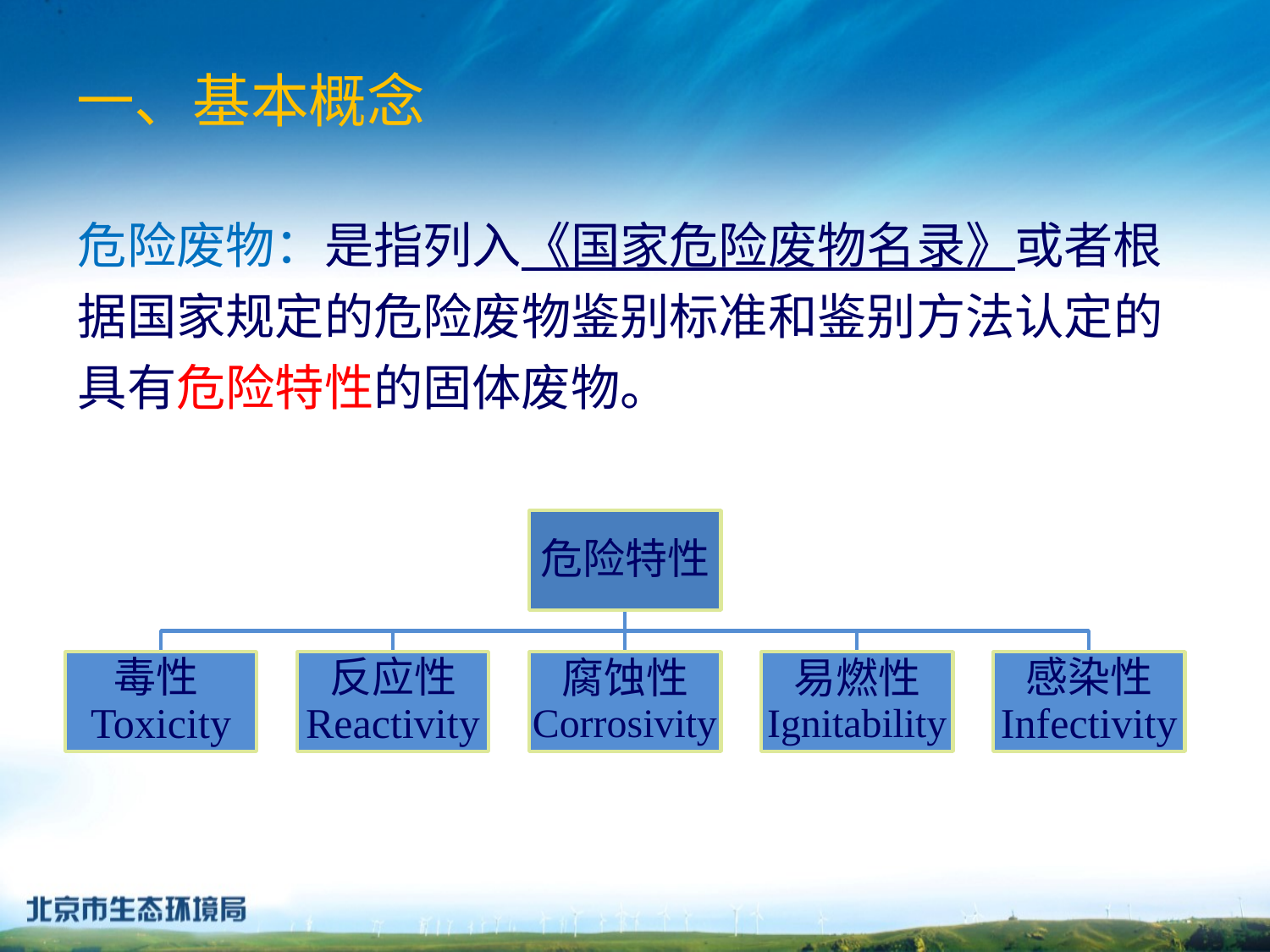

# 一、基本概念
危险废物：是指列入《国家危险废物名录》或者根据国家规定的危险废物鉴别标准和鉴别方法认定的具有危险特性的固体废物。

危险特性

毒性Toxicity

反应性
Reactivity

腐蚀性
Corrosivity

易燃性
Ignitability

感染性
Infectivity